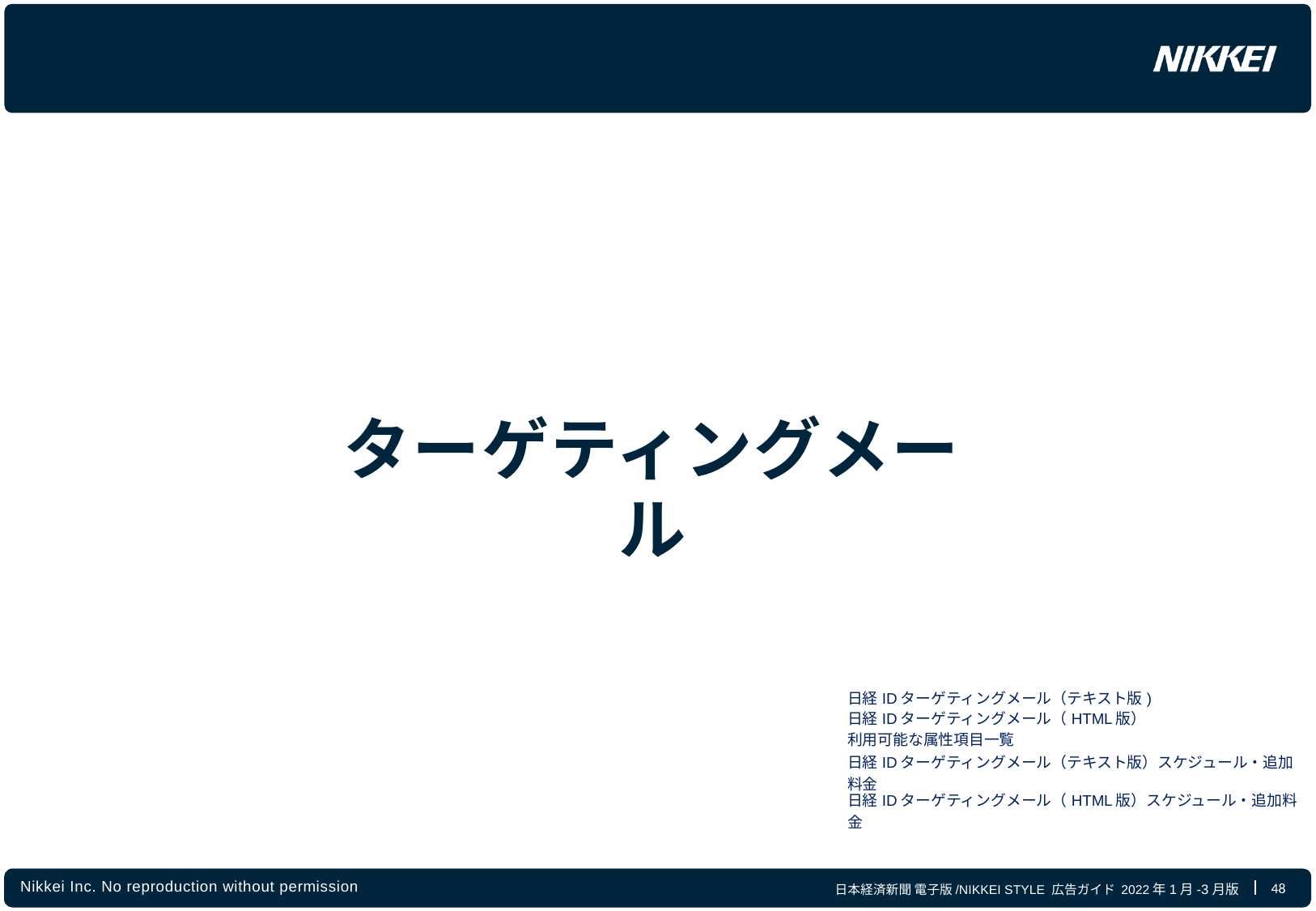

ターゲティングメール
| 日経IDターゲティングメール（テキスト版) |
| --- |
| 日経IDターゲティングメール（HTML版） |
| 利用可能な属性項目一覧 |
| 日経IDターゲティングメール（テキスト版）スケジュール・追加料金 |
| 日経IDターゲティングメール（HTML版）スケジュール・追加料金 |